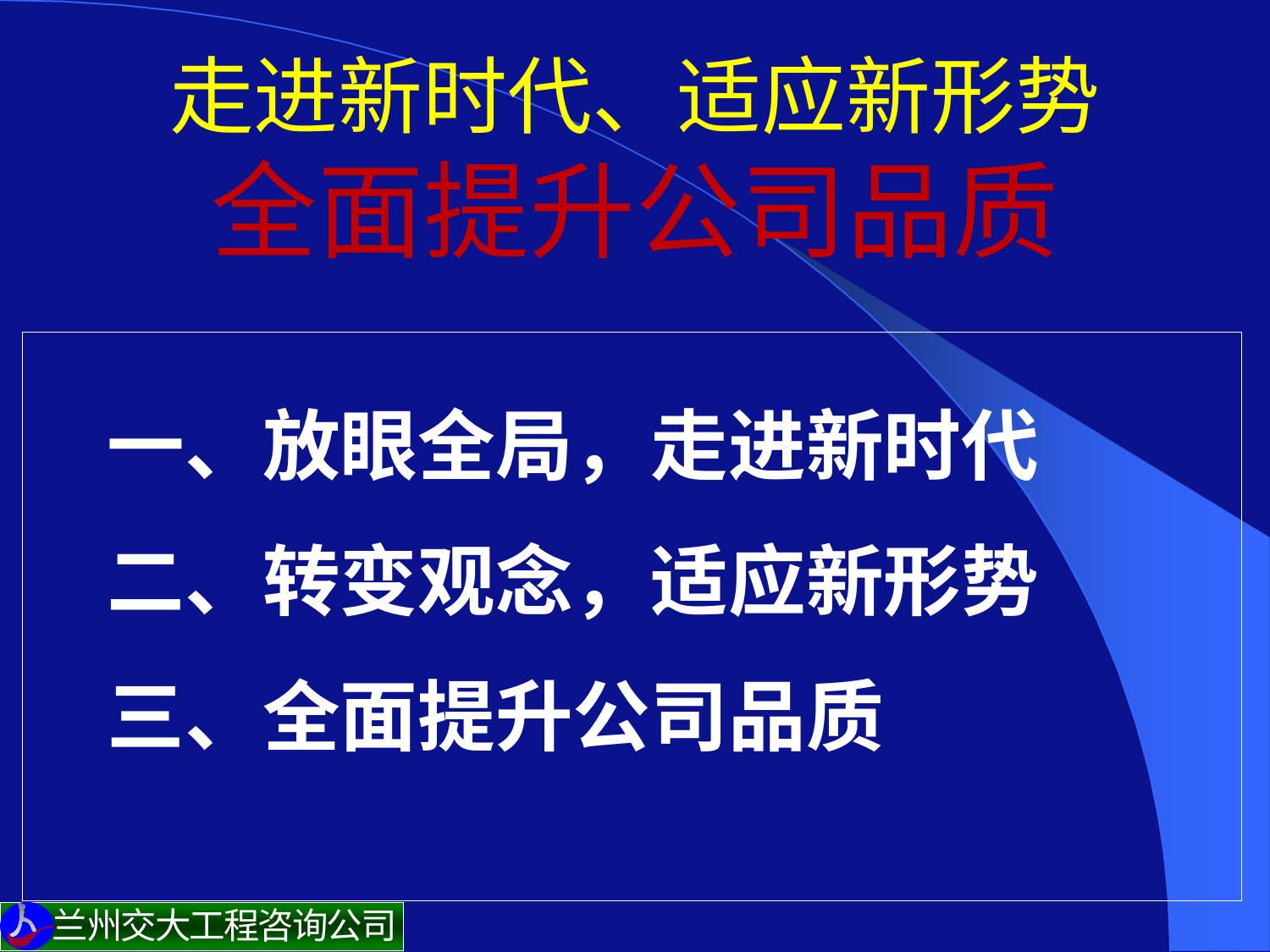

# 走进新时代、适应新形势 全面提升公司品质

一、放眼全局，走进新时代
二、转变观念，适应新形势
三、全面提升公司品质